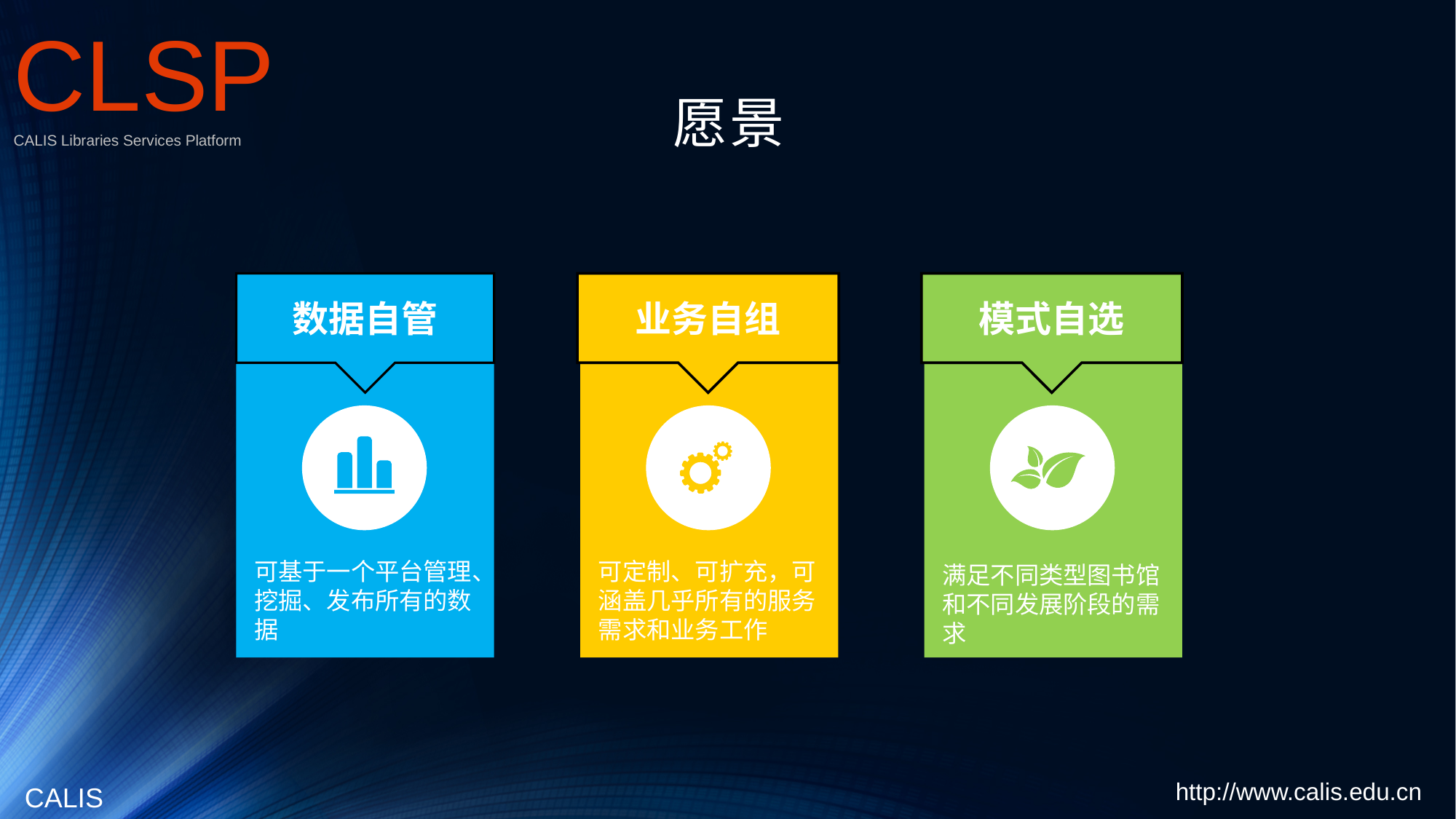

CLSP
CALIS Libraries Services Platform
# 愿景
数据自管
业务自组

可定制、可扩充，可涵盖几乎所有的服务需求和业务工作
模式自选

满足不同类型图书馆和不同发展阶段的需求

可基于一个平台管理、挖掘、发布所有的数据
http://www.calis.edu.cn
CALIS